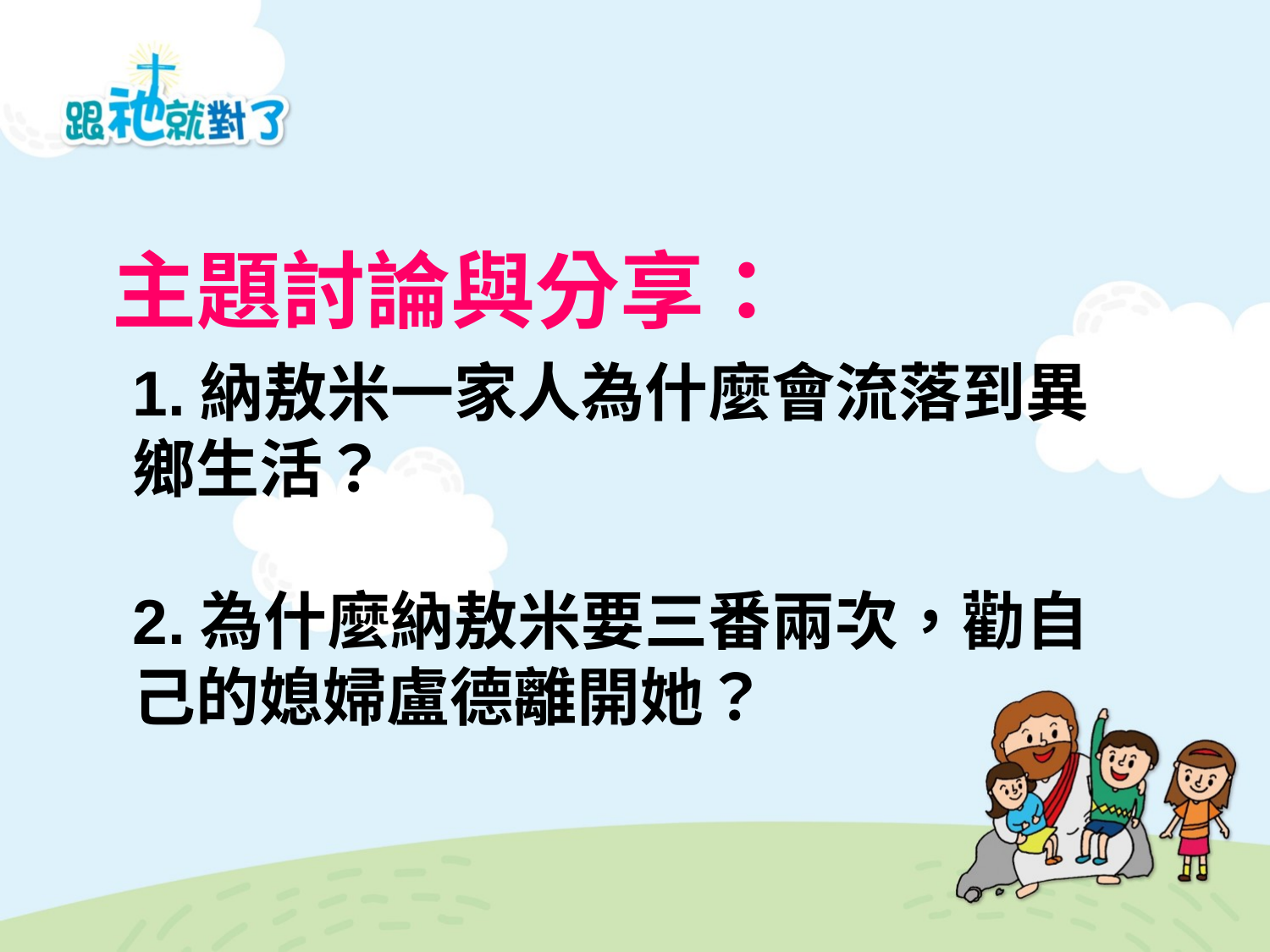

主題討論與分享：
1.納敖米一家人為什麼會流落到異鄉生活？

2.為什麼納敖米要三番兩次，勸自己的媳婦盧德離開她？